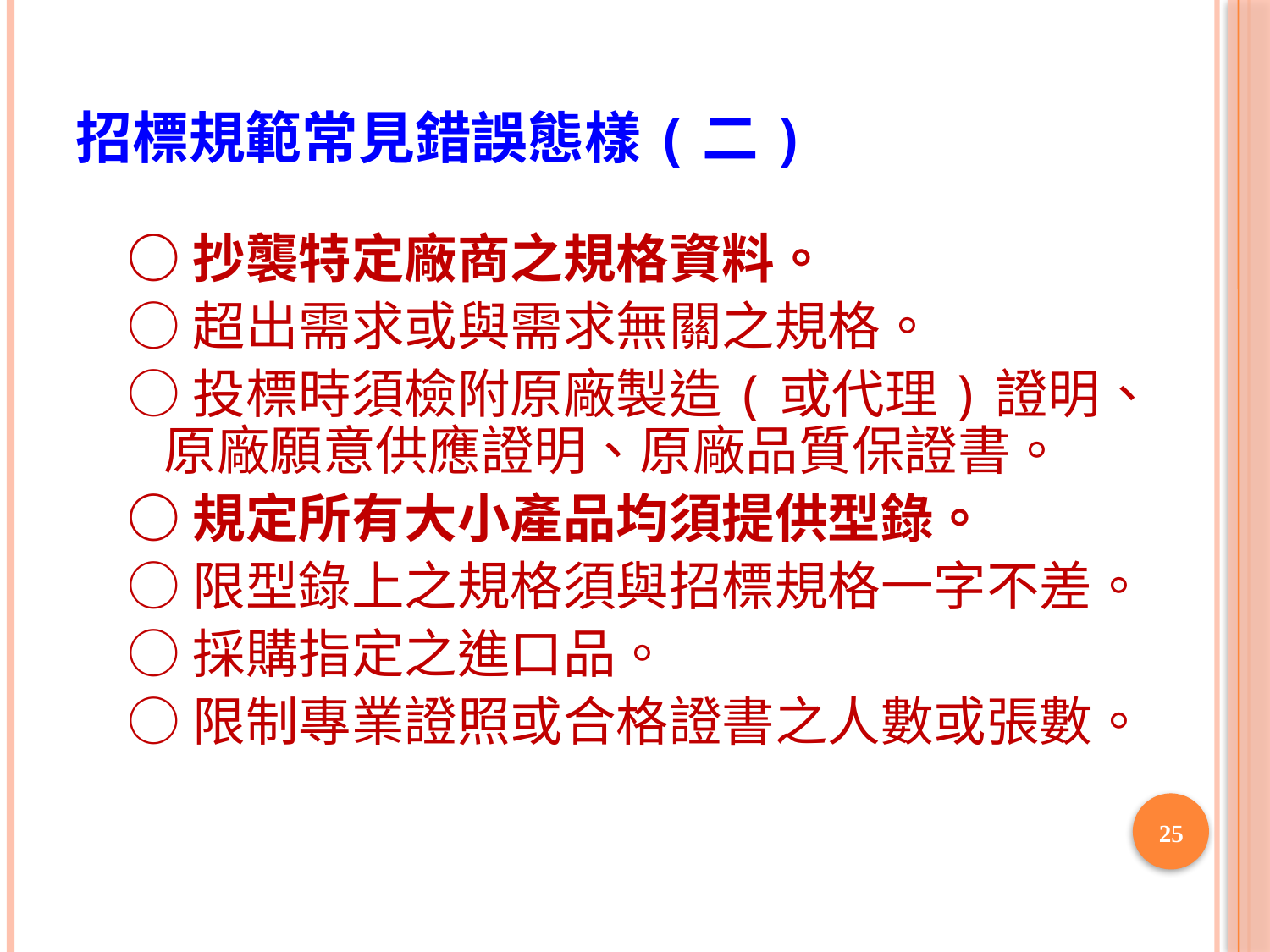

# 招標規範常見錯誤態樣(二)
○抄襲特定廠商之規格資料。
○超出需求或與需求無關之規格。
○投標時須檢附原廠製造(或代理)證明、
  原廠願意供應證明、原廠品質保證書。
○規定所有大小產品均須提供型錄。
○限型錄上之規格須與招標規格一字不差。
○採購指定之進口品。
○限制專業證照或合格證書之人數或張數。
25